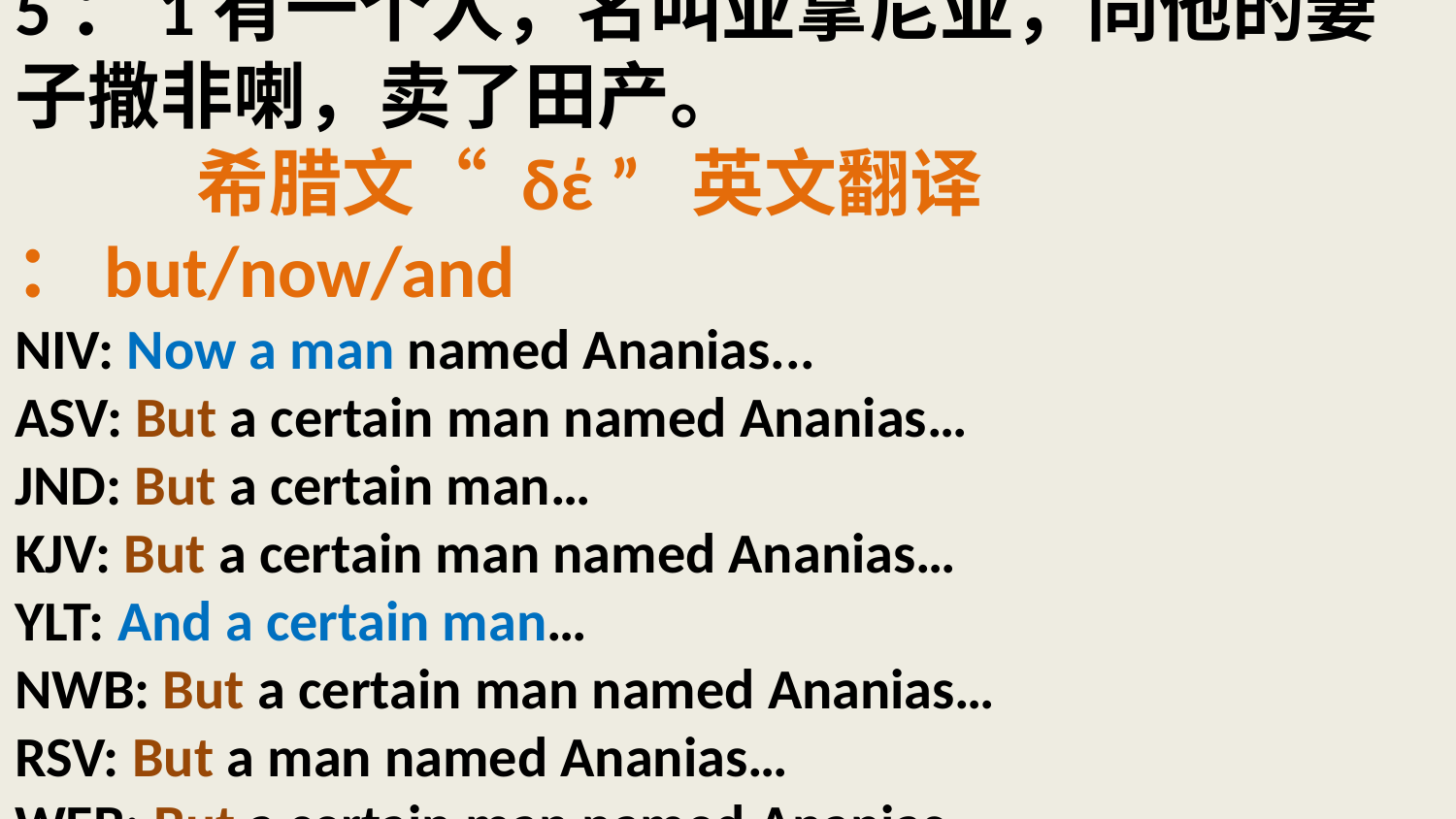

# 5：1有一个人，名叫亚拿尼亚，同他的妻子撒非喇，卖了田产。 希腊文“ δέ ”  英文翻译 ：but/now/and NIV: Now a man named Ananias... ASV: But a certain man named Ananias… JND: But a certain man… KJV: But a certain man named Ananias… YLT: And a certain man… NWB: But a certain man named Ananias… RSV: But a man named Ananias… WEB: But a certain man named Ananias…